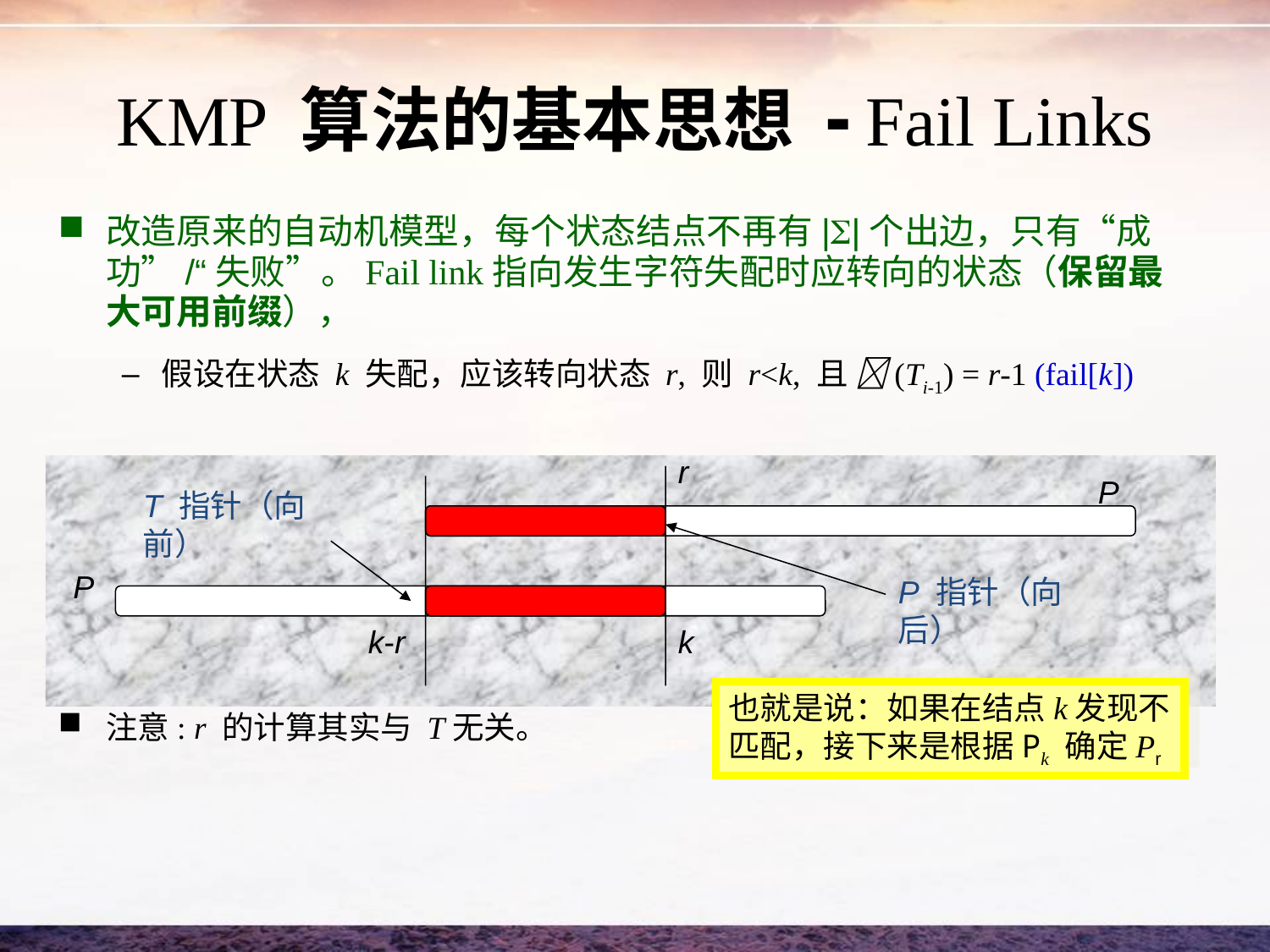

# KMP 算法的基本思想 - Fail Links
改造原来的自动机模型，每个状态结点不再有|Σ|个出边，只有“成功”/“失败”。Fail link指向发生字符失配时应转向的状态（保留最大可用前缀），
假设在状态 k 失配，应该转向状态 r, 则 r<k, 且 σ(Ti-1) = r-1 (fail[k])

注意: r 的计算其实与 T无关。
r

P

T 指针（向前）

P
P 指针（向后）

k-r
k
也就是说：如果在结点k发现不匹配，接下来是根据Pk 确定Pr